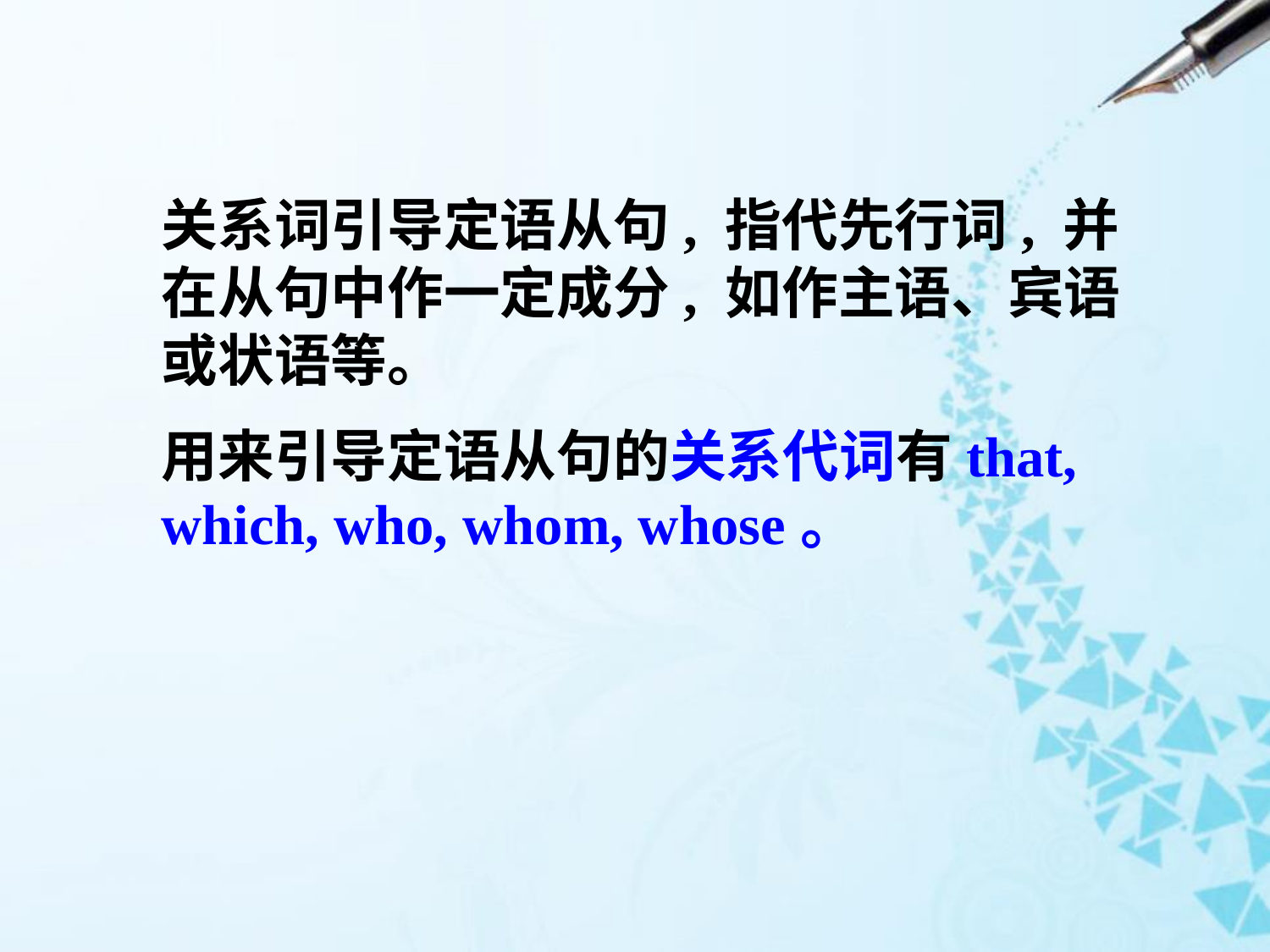

关系词引导定语从句, 指代先行词, 并在从句中作一定成分, 如作主语、宾语或状语等。
用来引导定语从句的关系代词有that, which, who, whom, whose。